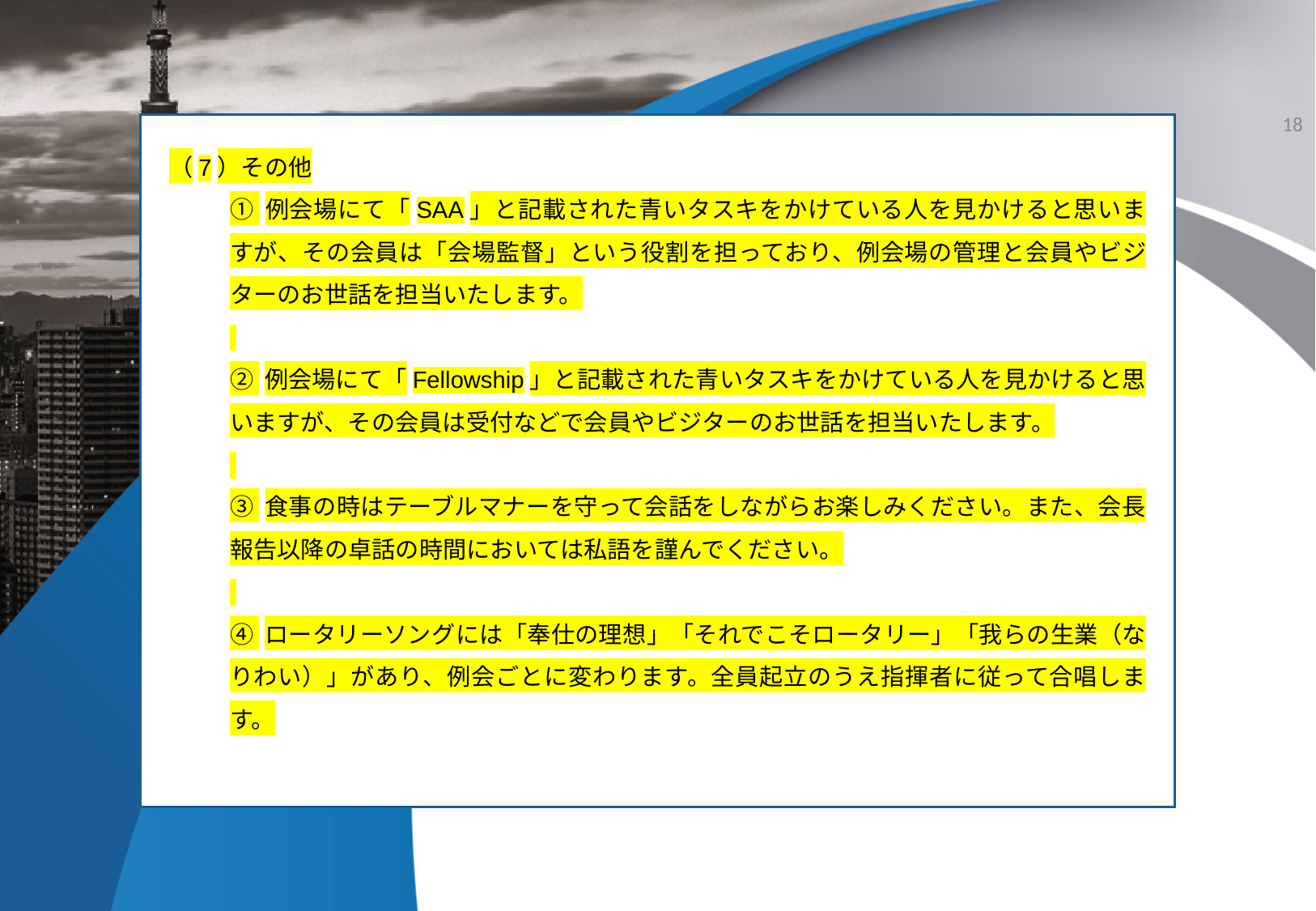

18
（7）その他
① 例会場にて「SAA」と記載された青いタスキをかけている人を見かけると思いますが、その会員は「会場監督」という役割を担っており、例会場の管理と会員やビジターのお世話を担当いたします。

② 例会場にて「Fellowship」と記載された青いタスキをかけている人を見かけると思いますが、その会員は受付などで会員やビジターのお世話を担当いたします。

③ 食事の時はテーブルマナーを守って会話をしながらお楽しみください。また、会長報告以降の卓話の時間においては私語を謹んでください。

④ ロータリーソングには「奉仕の理想」「それでこそロータリー」「我らの生業（なりわい）」があり、例会ごとに変わります。全員起立のうえ指揮者に従って合唱します。